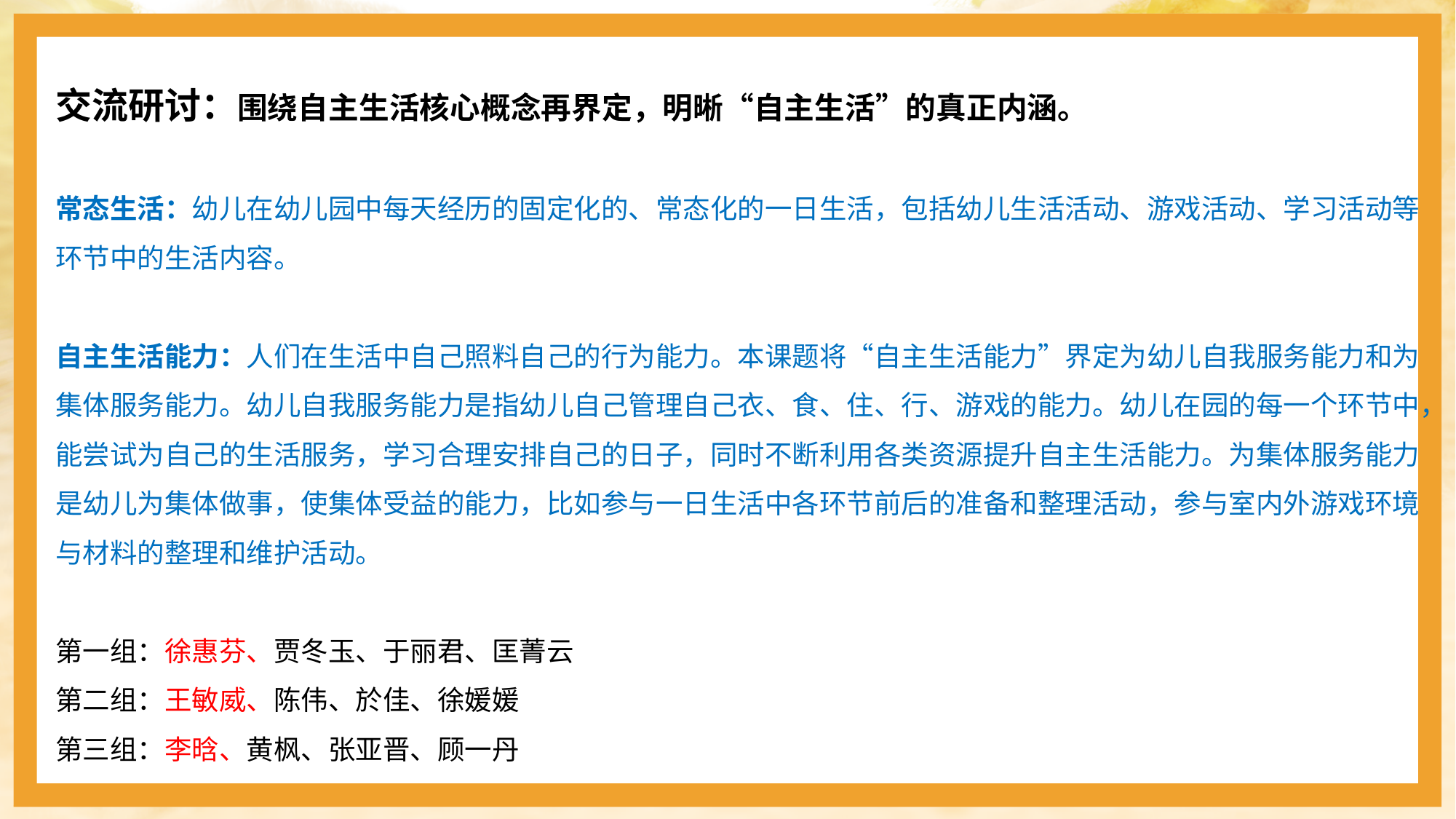

交流研讨：围绕自主生活核心概念再界定，明晰“自主生活”的真正内涵。

常态生活：幼儿在幼儿园中每天经历的固定化的、常态化的一日生活，包括幼儿生活活动、游戏活动、学习活动等环节中的生活内容。

自主生活能力：人们在生活中自己照料自己的行为能力。本课题将“自主生活能力”界定为幼儿自我服务能力和为集体服务能力。幼儿自我服务能力是指幼儿自己管理自己衣、食、住、行、游戏的能力。幼儿在园的每一个环节中，能尝试为自己的生活服务，学习合理安排自己的日子，同时不断利用各类资源提升自主生活能力。为集体服务能力是幼儿为集体做事，使集体受益的能力，比如参与一日生活中各环节前后的准备和整理活动，参与室内外游戏环境与材料的整理和维护活动。

第一组：徐惠芬、贾冬玉、于丽君、匡菁云
第二组：王敏威、陈伟、於佳、徐媛媛
第三组：李晗、黄枫、张亚晋、顾一丹